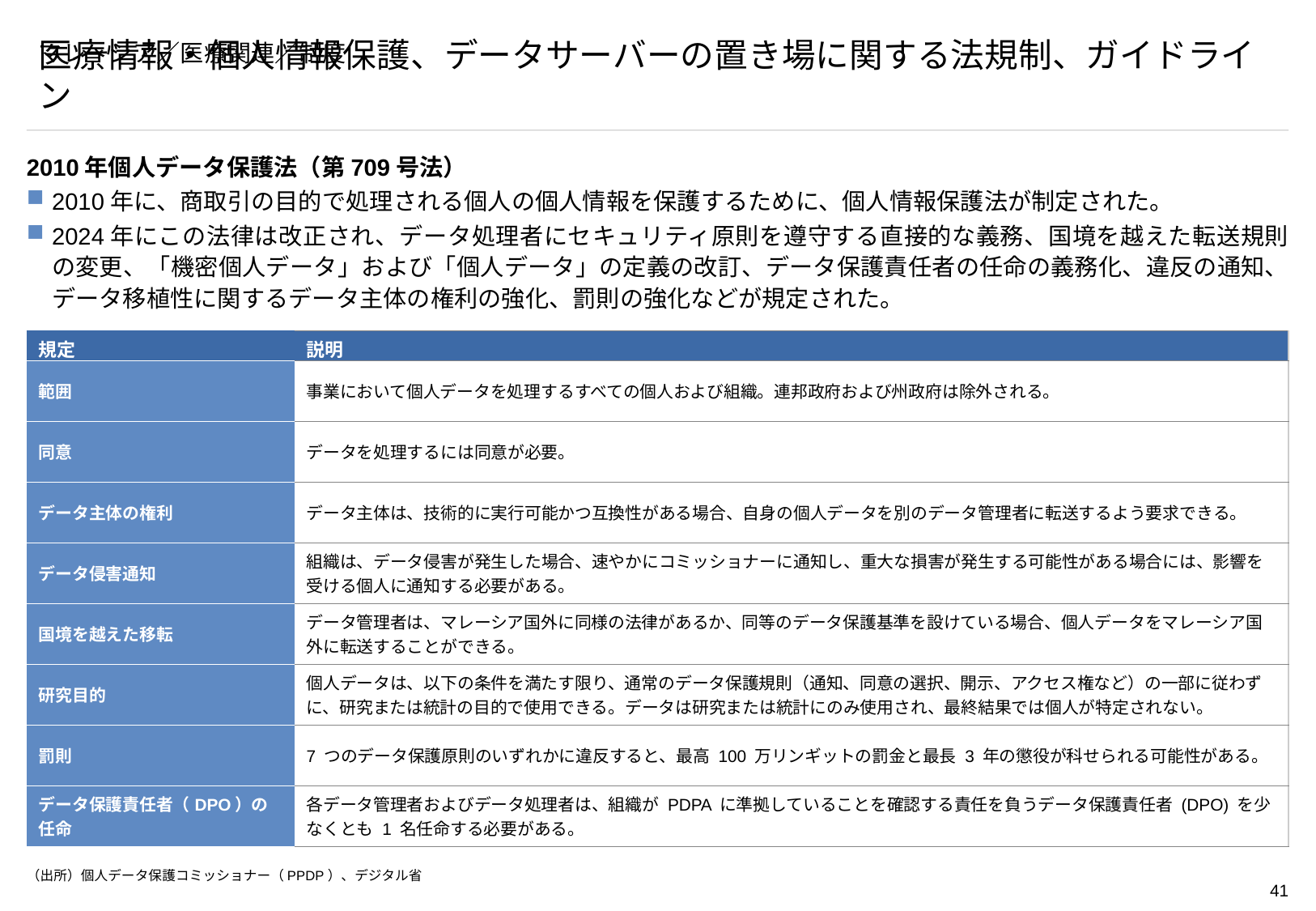

# マレーシア／医療関連／制度
医療情報・個人情報保護、データサーバーの置き場に関する法規制、ガイドライン
2010年個人データ保護法（第709号法）
2010年に、商取引の目的で処理される個人の個人情報を保護するために、個人情報保護法が制定された。
2024年にこの法律は改正され、データ処理者にセキュリティ原則を遵守する直接的な義務、国境を越えた転送規則の変更、「機密個人データ」および「個人データ」の定義の改訂、データ保護責任者の任命の義務化、違反の通知、データ移植性に関するデータ主体の権利の強化、罰則の強化などが規定された。
| 規定 | 説明 |
| --- | --- |
| 範囲 | 事業において個人データを処理するすべての個人および組織。連邦政府および州政府は除外される。 |
| 同意 | データを処理するには同意が必要。 |
| データ主体の権利 | データ主体は、技術的に実行可能かつ互換性がある場合、自身の個人データを別のデータ管理者に転送するよう要求できる。 |
| データ侵害通知 | 組織は、データ侵害が発生した場合、速やかにコミッショナーに通知し、重大な損害が発生する可能性がある場合には、影響を受ける個人に通知する必要がある。 |
| 国境を越えた移転 | データ管理者は、マレーシア国外に同様の法律があるか、同等のデータ保護基準を設けている場合、個人データをマレーシア国外に転送することができる。 |
| 研究目的 | 個人データは、以下の条件を満たす限り、通常のデータ保護規則（通知、同意の選択、開示、アクセス権など）の一部に従わずに、研究または統計の目的で使用できる。データは研究または統計にのみ使用され、最終結果では個人が特定されない。 |
| 罰則 | 7 つのデータ保護原則のいずれかに違反すると、最高 100 万リンギットの罰金と最長 3 年の懲役が科せられる可能性がある。 |
| データ保護責任者（DPO）の任命 | 各データ管理者およびデータ処理者は、組織が PDPA に準拠していることを確認する責任を負うデータ保護責任者 (DPO) を少なくとも 1 名任命する必要がある。 |
（出所）個人データ保護コミッショナー（PPDP）、デジタル省